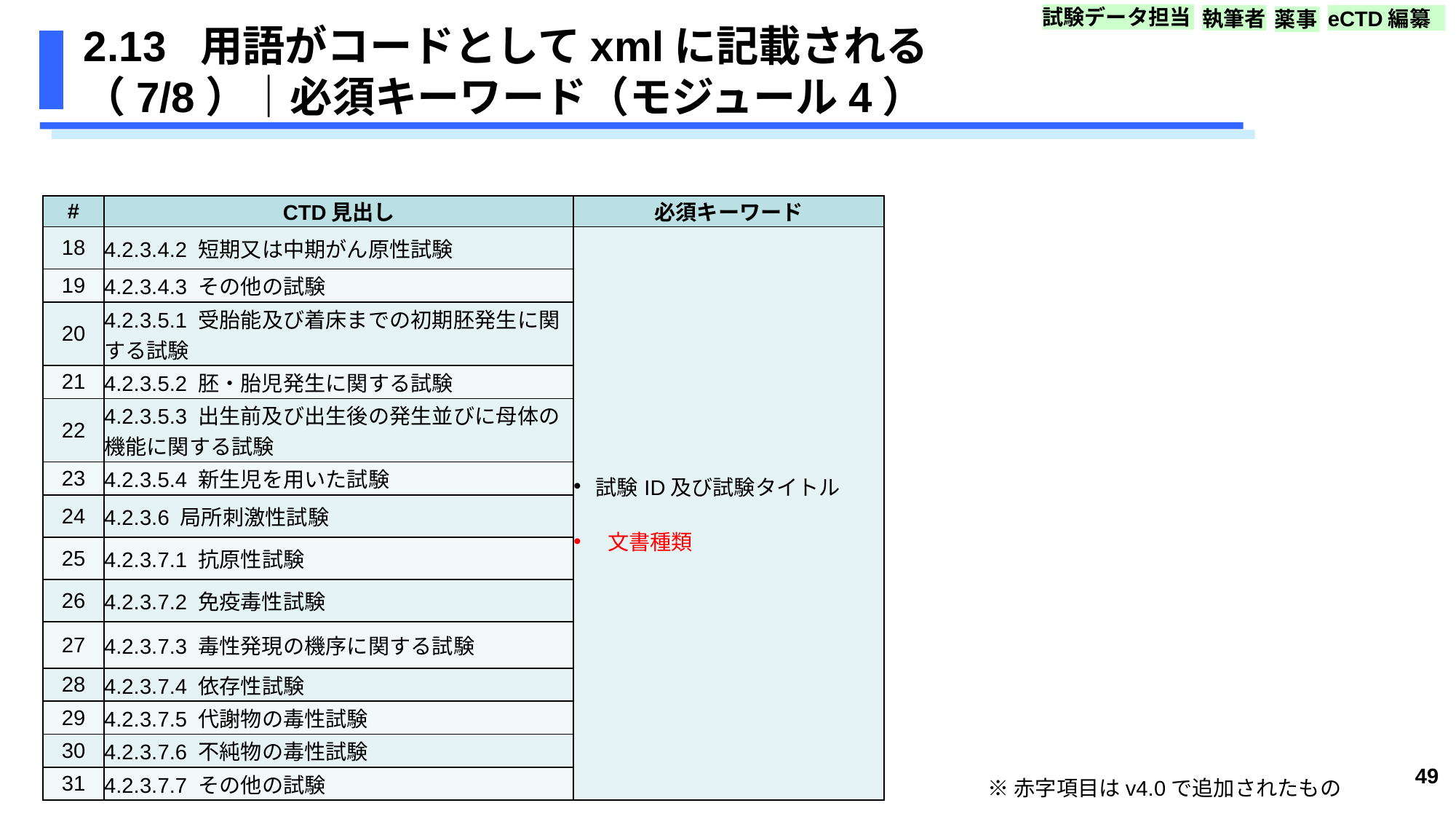

試験データ担当
執筆者
eCTD編纂
薬事
# 2.13  用語がコードとしてxmlに記載される （7/8）｜必須キーワード（モジュール4）
| # | CTD見出し | 必須キーワード |
| --- | --- | --- |
| 18 | 4.2.3.4.2 短期又は中期がん原性試験 | 試験ID及び試験タイトル 文書種類 |
| 19 | 4.2.3.4.3 その他の試験 |  |
| 20 | 4.2.3.5.1 受胎能及び着床までの初期胚発生に関する試験 |  |
| 21 | 4.2.3.5.2 胚・胎児発生に関する試験 |  |
| 22 | 4.2.3.5.3 出生前及び出生後の発生並びに母体の機能に関する試験 |  |
| 23 | 4.2.3.5.4 新生児を用いた試験 |  |
| 24 | 4.2.3.6 局所刺激性試験 |  |
| 25 | 4.2.3.7.1 抗原性試験 |  |
| 26 | 4.2.3.7.2 免疫毒性試験 |  |
| 27 | 4.2.3.7.3 毒性発現の機序に関する試験 |  |
| 28 | 4.2.3.7.4 依存性試験 |  |
| 29 | 4.2.3.7.5 代謝物の毒性試験 |  |
| 30 | 4.2.3.7.6 不純物の毒性試験 |  |
| 31 | 4.2.3.7.7 その他の試験 |  |
49
※赤字項目はv4.0で追加されたもの